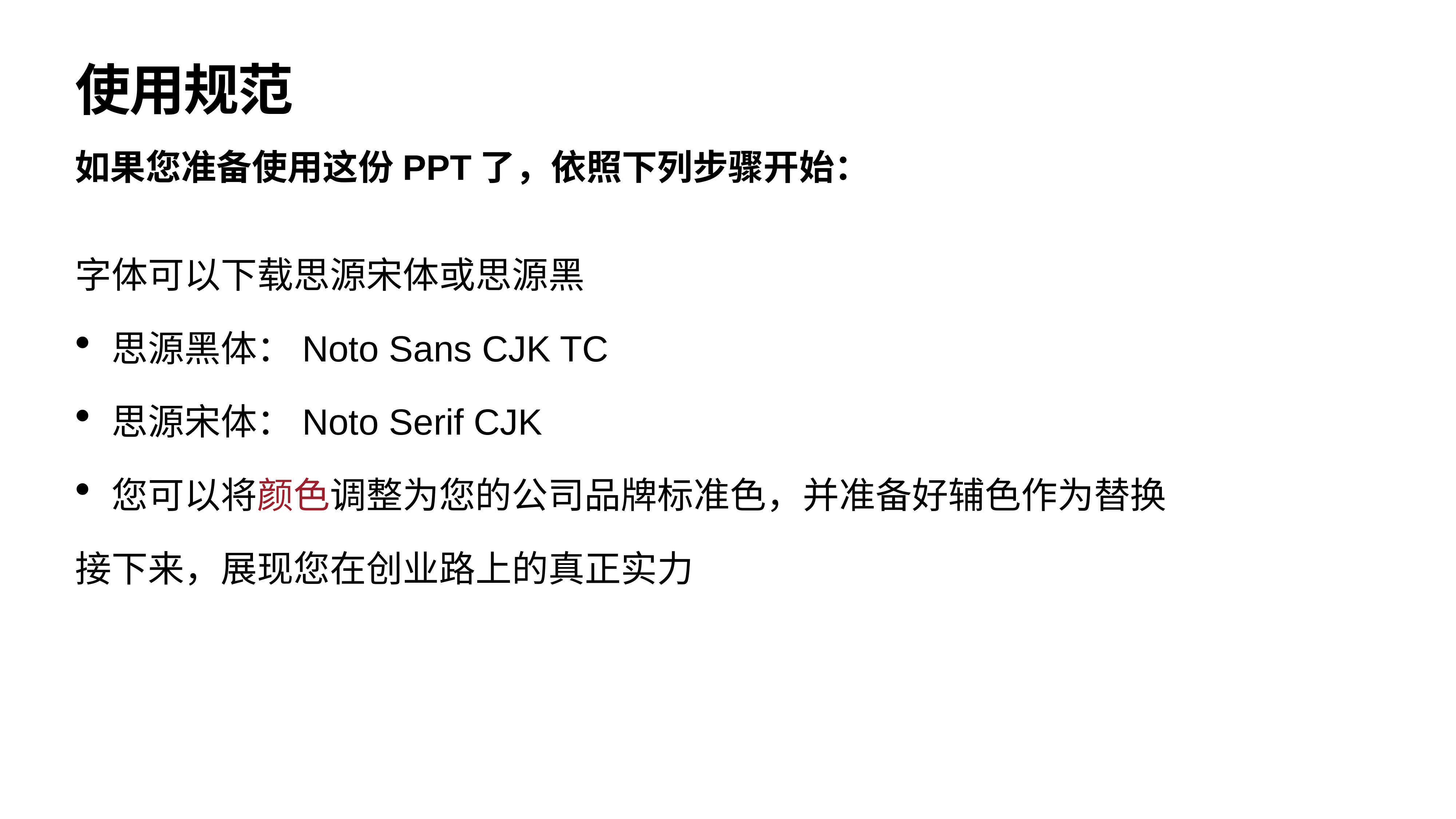

# 使用规范
如果您准备使用这份PPT了，依照下列步骤开始：
字体可以下载思源宋体或思源黑
思源黑体：Noto Sans CJK TC
思源宋体：Noto Serif CJK
您可以将颜色调整为您的公司品牌标准色，并准备好辅色作为替换
接下来，展现您在创业路上的真正实力